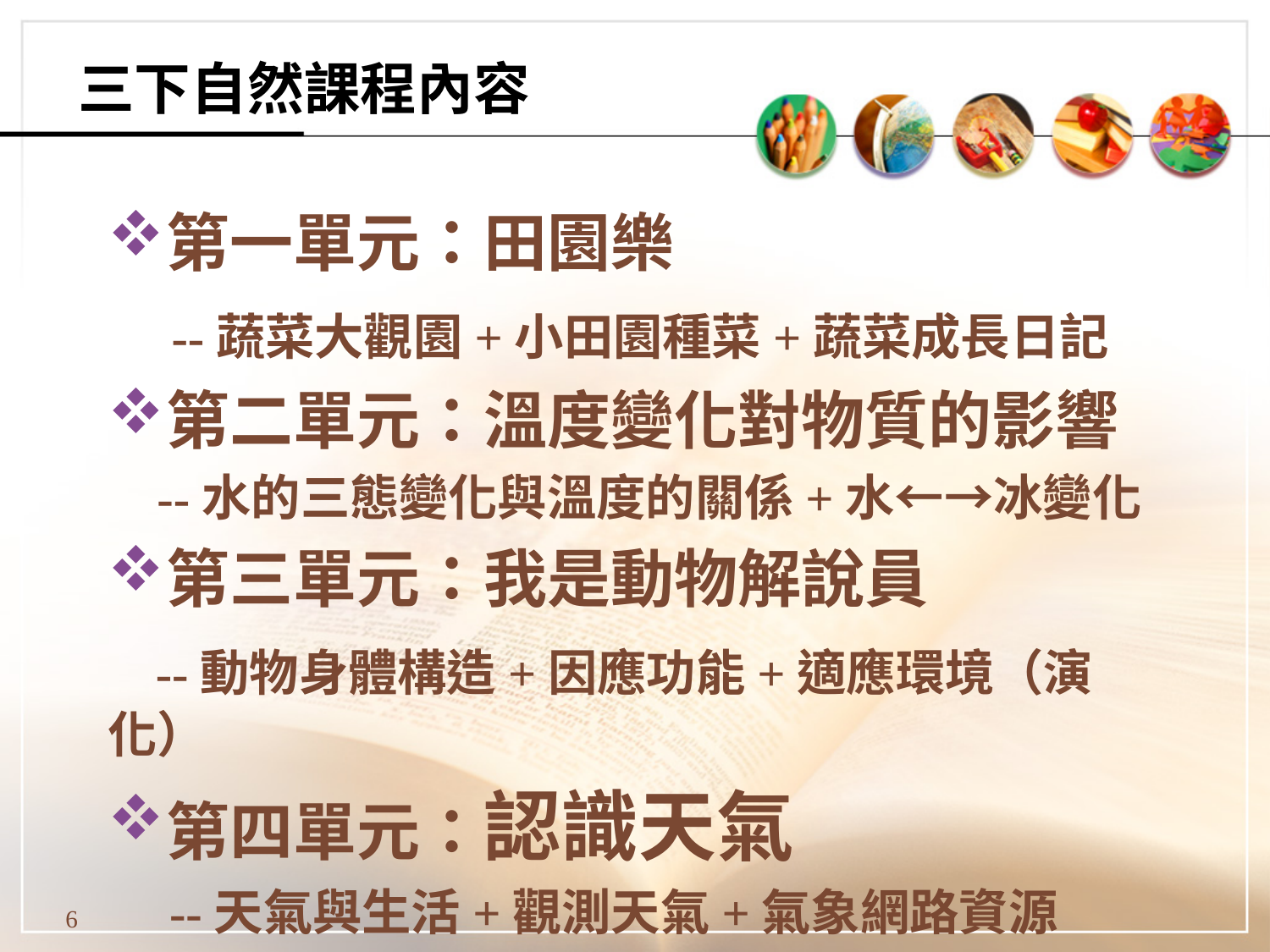

# 三下自然課程內容
第一單元：田園樂
    --蔬菜大觀園+小田園種菜+蔬菜成長日記
第二單元：溫度變化對物質的影響
    --水的三態變化與溫度的關係+水←→冰變化
第三單元：我是動物解說員
   --動物身體構造+因應功能+適應環境（演化）
第四單元：認識天氣
     --天氣與生活+觀測天氣+氣象網路資源

6